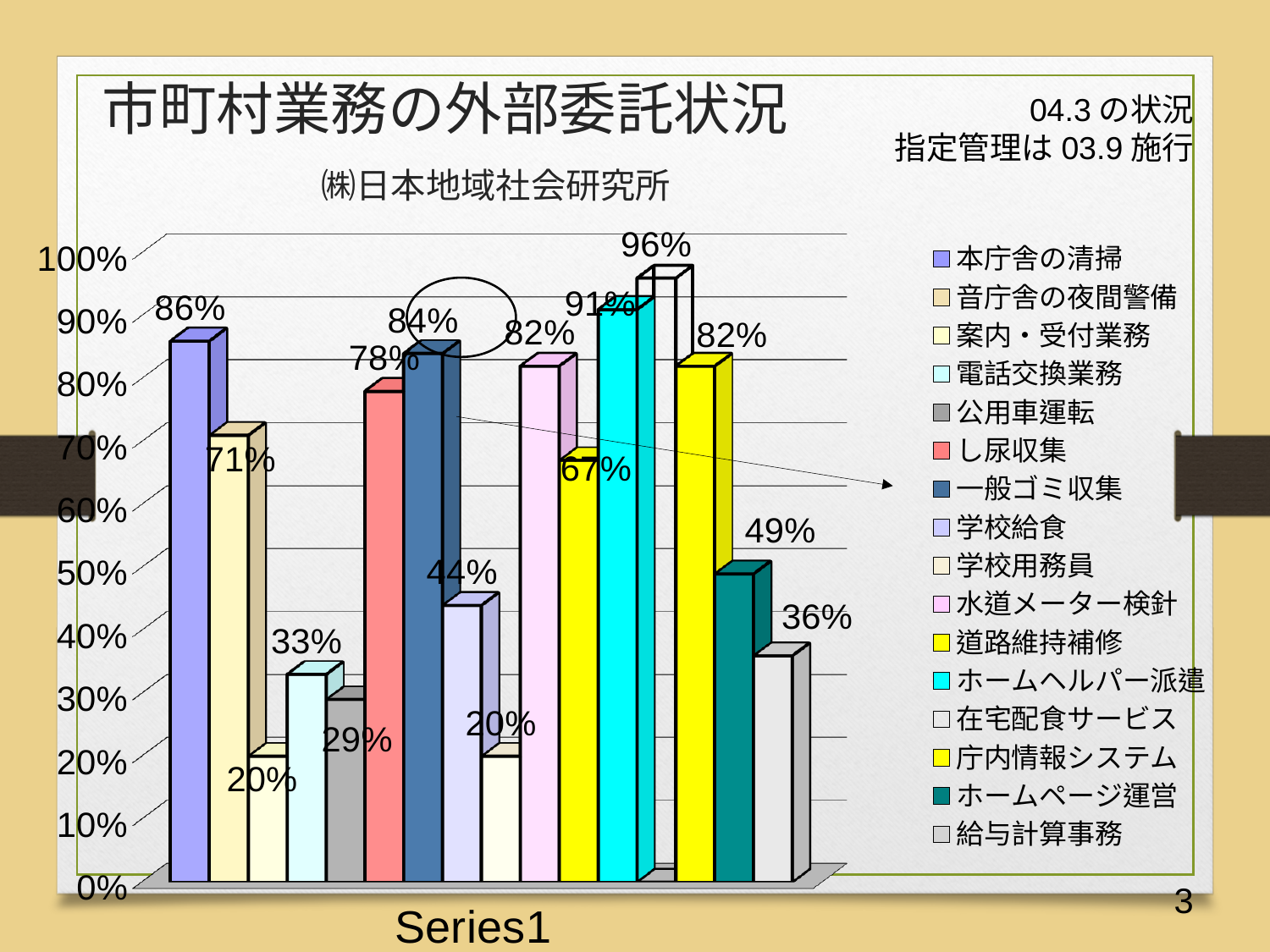

# 市町村業務の外部委託状況 　　　　　㈱日本地域社会研究所
04.3の状況
指定管理は03.9施行

[unsupported chart]

3